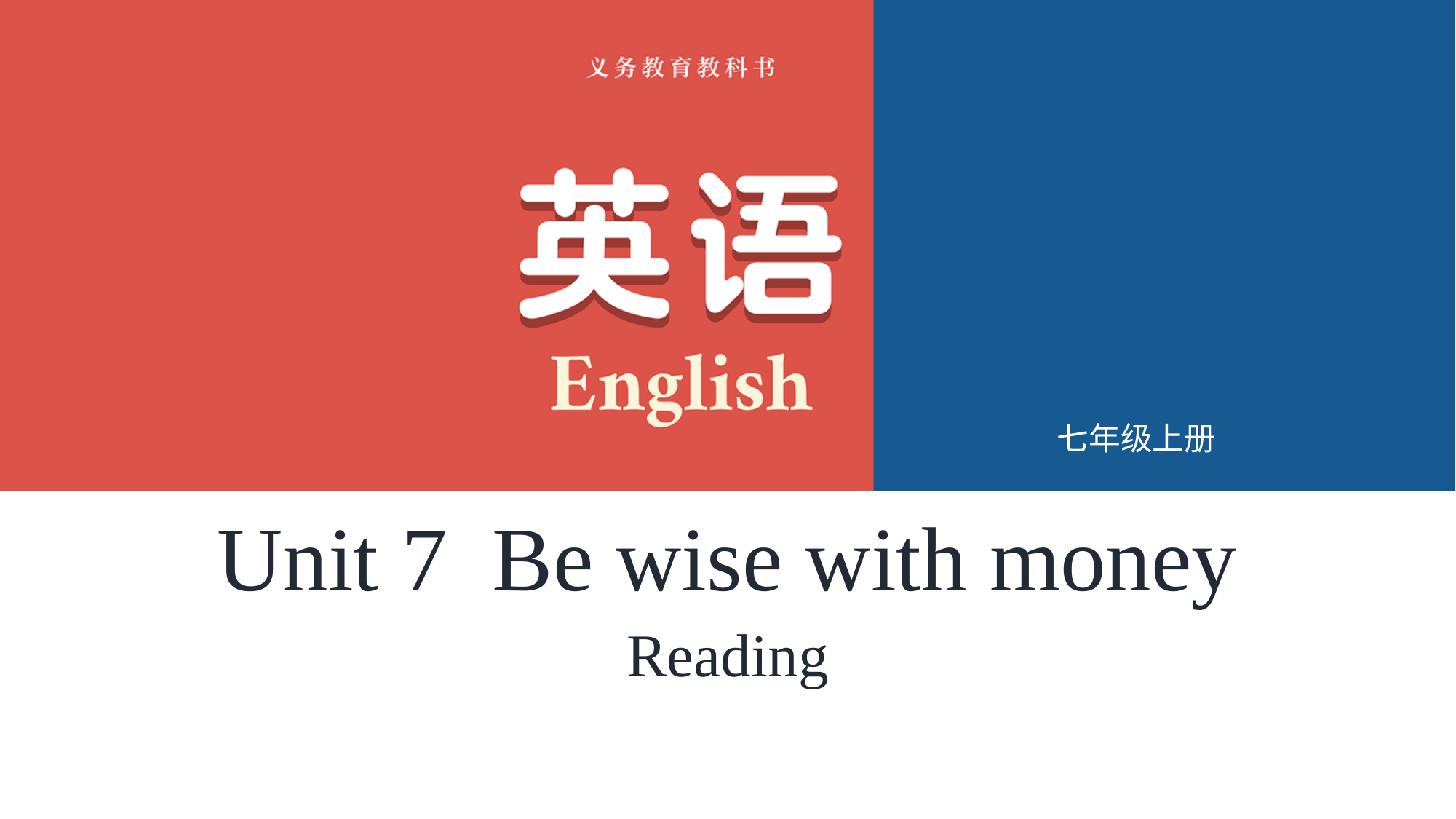

七年级上册
Unit 7  Be wise with money
Reading